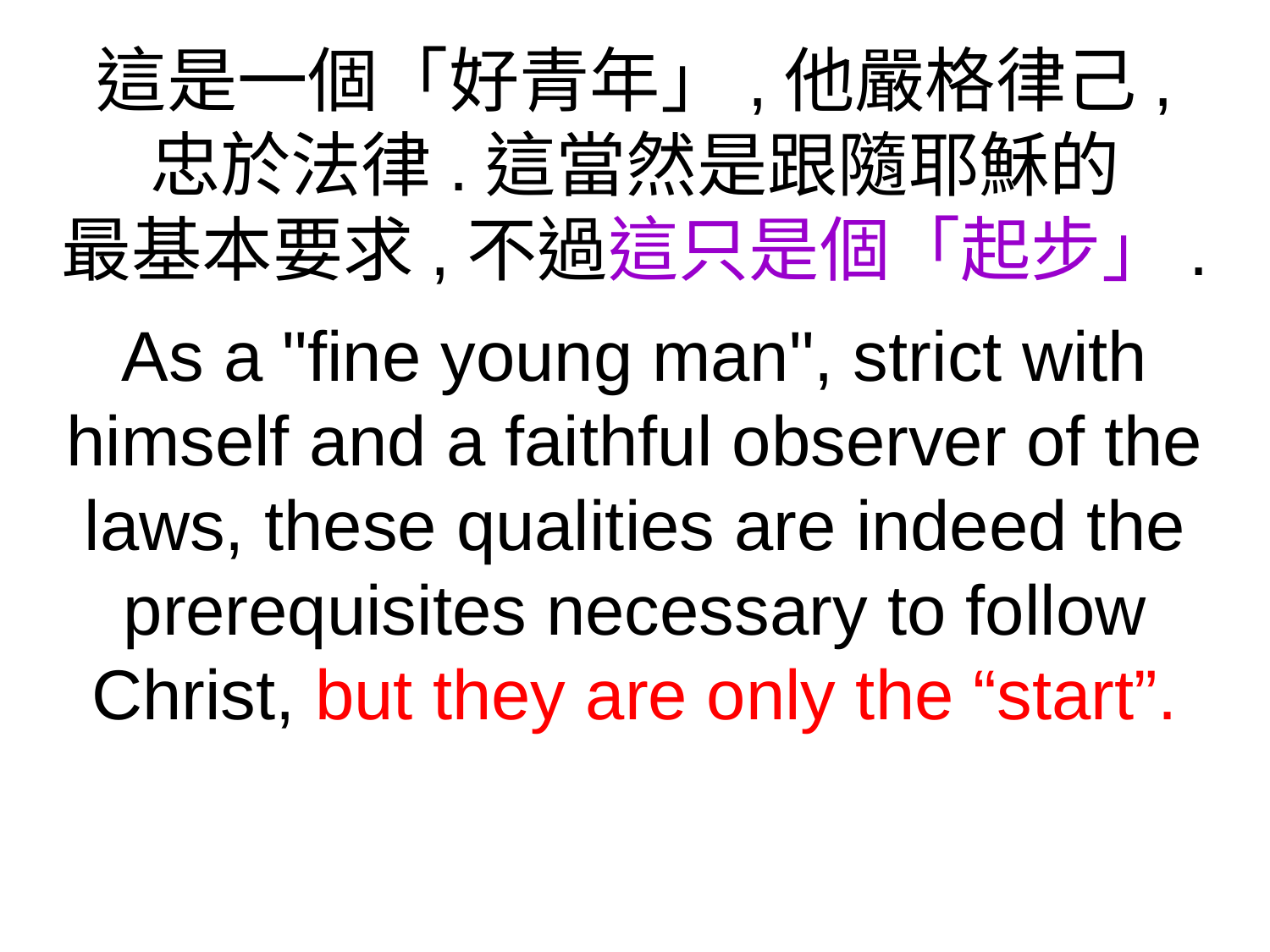

這是一個「好青年」,他嚴格律己,
忠於法律.這當然是跟隨耶穌的
最基本要求,不過這只是個「起步」.
As a "fine young man", strict with himself and a faithful observer of the laws, these qualities are indeed the prerequisites necessary to follow Christ, but they are only the “start”.